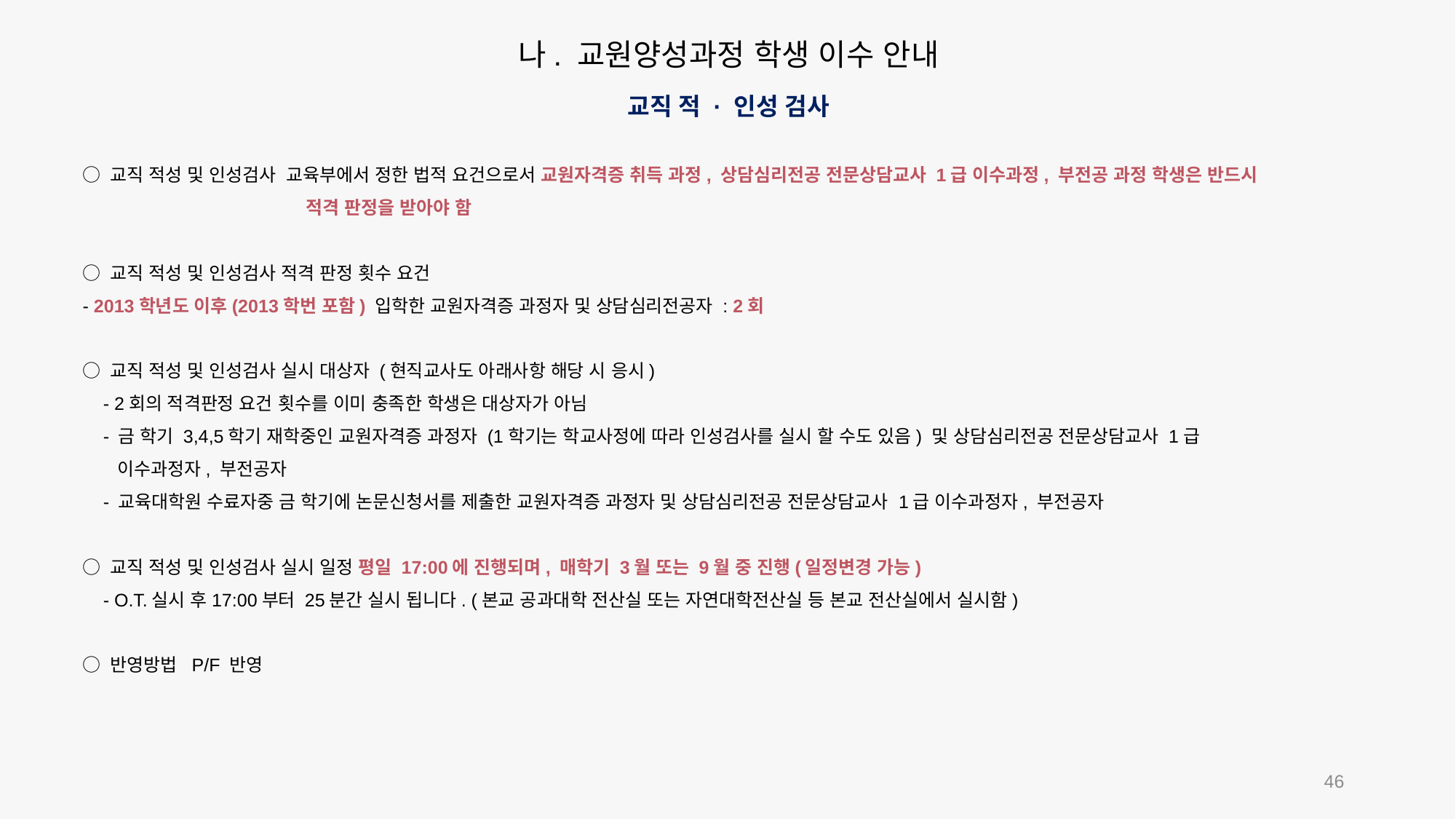

나. 교원양성과정 학생 이수 안내
교직 적 · 인성 검사
○ 교직 적성 및 인성검사  교육부에서 정한 법적 요건으로서 교원자격증 취득 과정, 상담심리전공 전문상담교사 1급 이수과정, 부전공 과정 학생은 반드시
                                           적격 판정을 받아야 함

○ 교직 적성 및 인성검사 적격 판정 횟수 요건
- 2013학년도 이후(2013학번 포함) 입학한 교원자격증 과정자 및 상담심리전공자 : 2회

○ 교직 적성 및 인성검사 실시 대상자 (현직교사도 아래사항 해당 시 응시)
    - 2회의 적격판정 요건 횟수를 이미 충족한 학생은 대상자가 아님
    - 금 학기 3,4,5학기 재학중인 교원자격증 과정자 (1학기는 학교사정에 따라 인성검사를 실시 할 수도 있음) 및 상담심리전공 전문상담교사 1급
      이수과정자, 부전공자
    - 교육대학원 수료자중 금 학기에 논문신청서를 제출한 교원자격증 과정자 및 상담심리전공 전문상담교사 1급 이수과정자, 부전공자

○ 교직 적성 및 인성검사 실시 일정 평일 17:00에 진행되며, 매학기 3월 또는 9월 중 진행(일정변경 가능)
    - O.T.실시 후17:00부터 25분간 실시 됩니다. (본교 공과대학 전산실 또는 자연대학전산실 등 본교 전산실에서 실시함)

○ 반영방법  P/F 반영

46